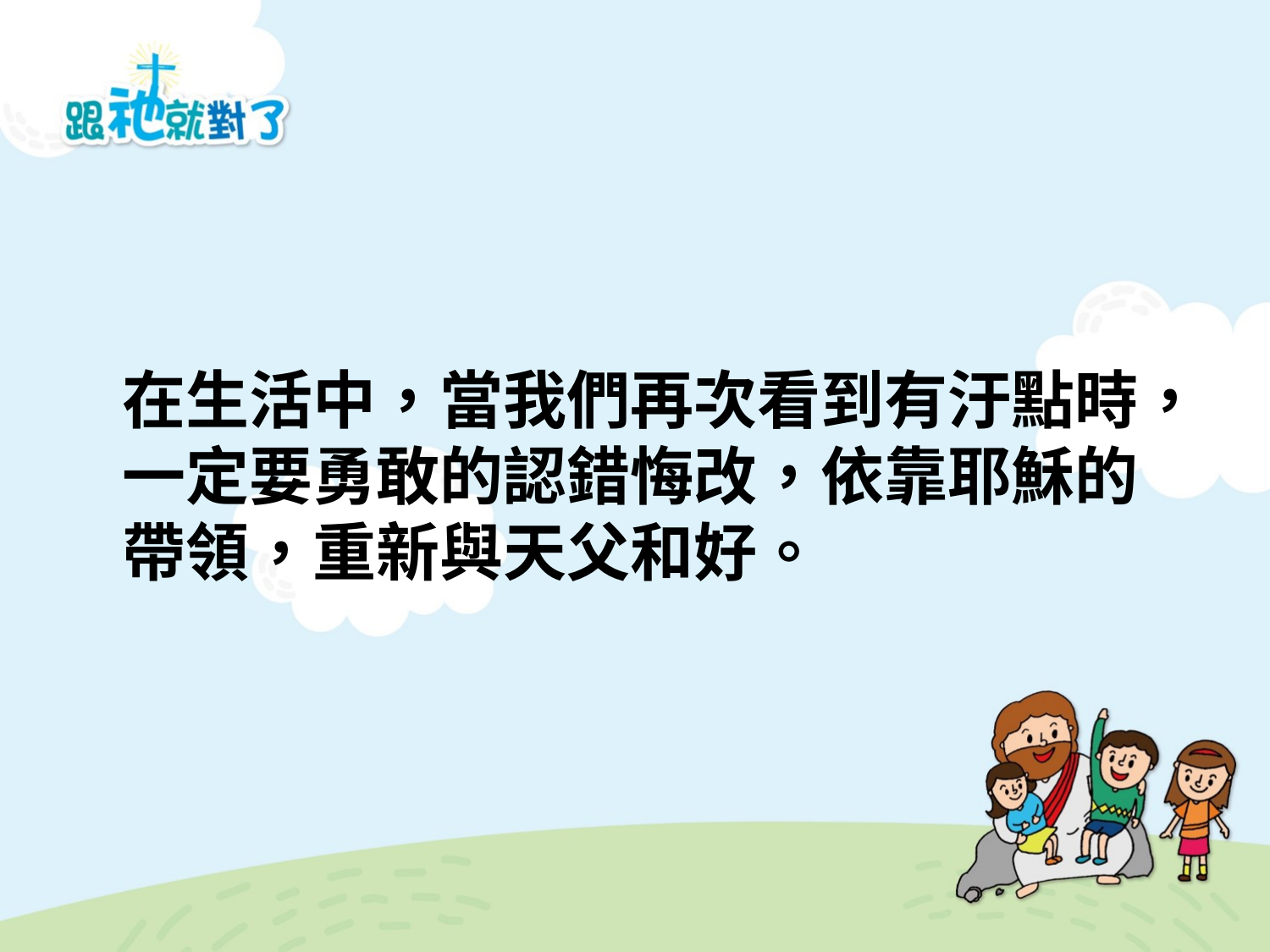

在生活中，當我們再次看到有汙點時，一定要勇敢的認錯悔改，依靠耶穌的帶領，重新與天父和好。